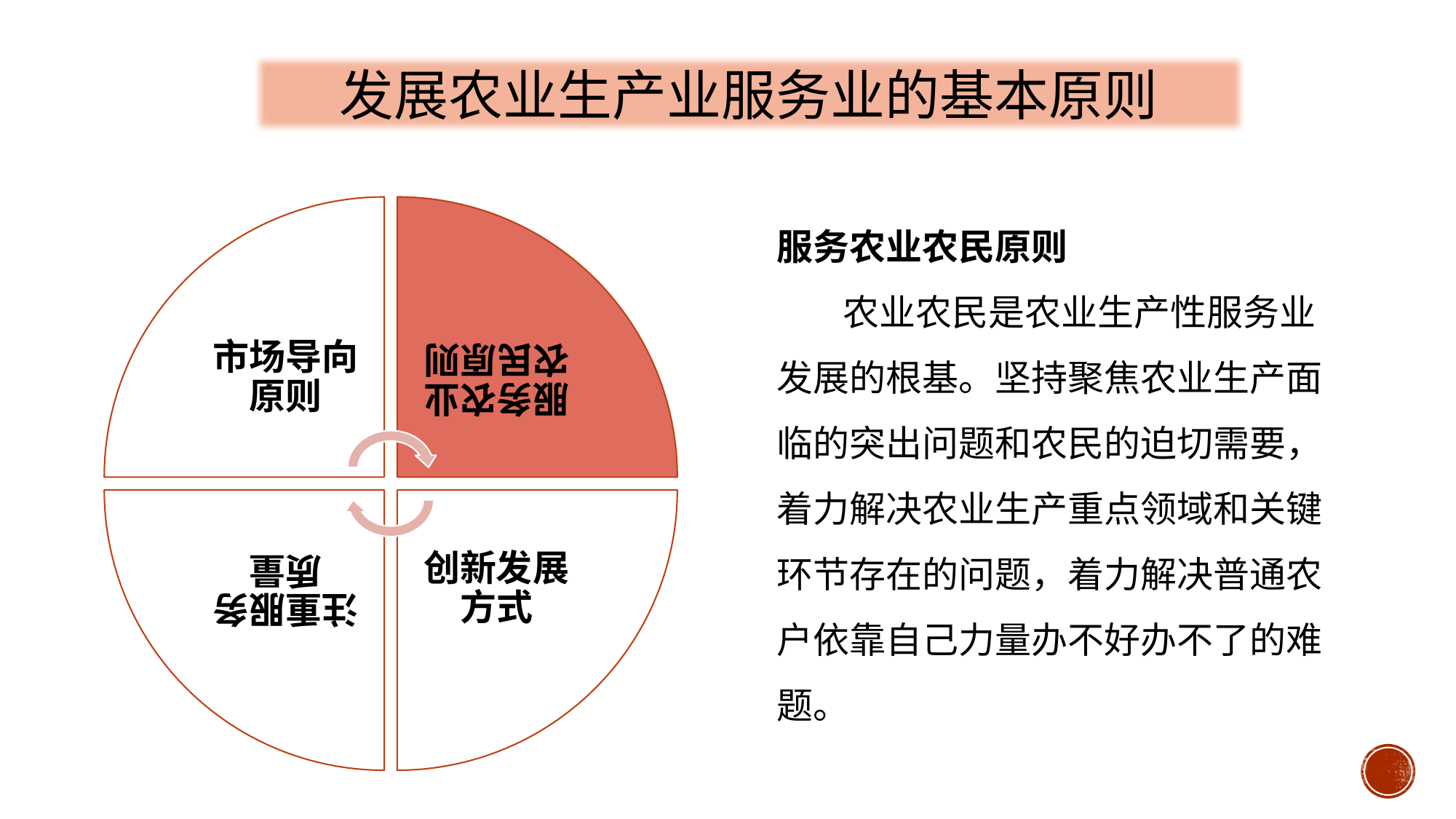

发展农业生产业服务业的基本原则
市场导向原则
服务农业农民原则
创新发展方式
注重服务质量
服务农业农民原则
       农业农民是农业生产性服务业发展的根基。坚持聚焦农业生产面临的突出问题和农民的迫切需要，着力解决农业生产重点领域和关键环节存在的问题，着力解决普通农户依靠自己力量办不好办不了的难题。